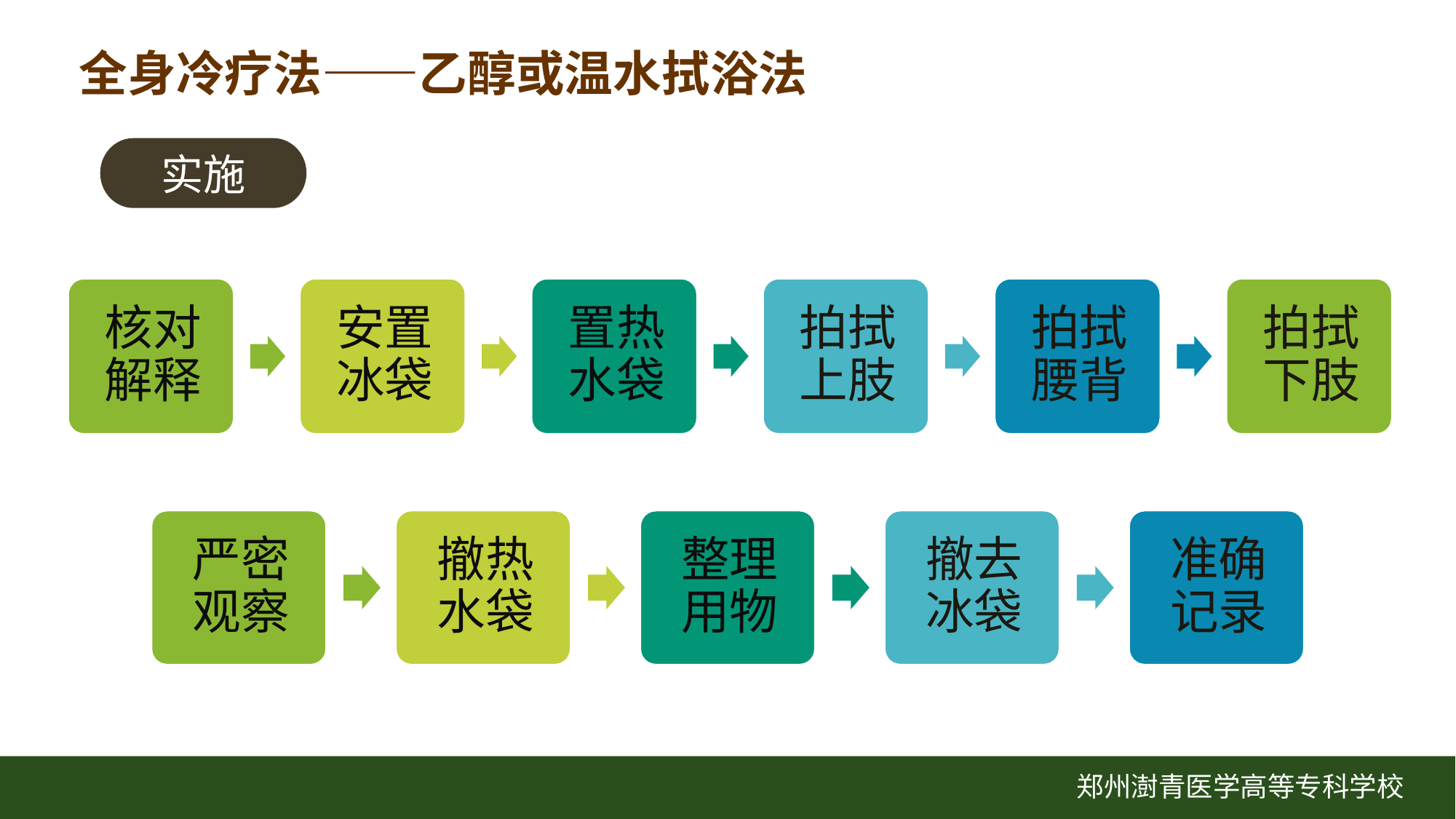

全身冷疗法——乙醇或温水拭浴法
实施
核对解释

安置冰袋

置热水袋

拍拭上肢

拍拭腰背

拍拭下肢
严密观察

撤热水袋

整理用物

撤去冰袋

准确记录
郑州澍青医学高等专科学校